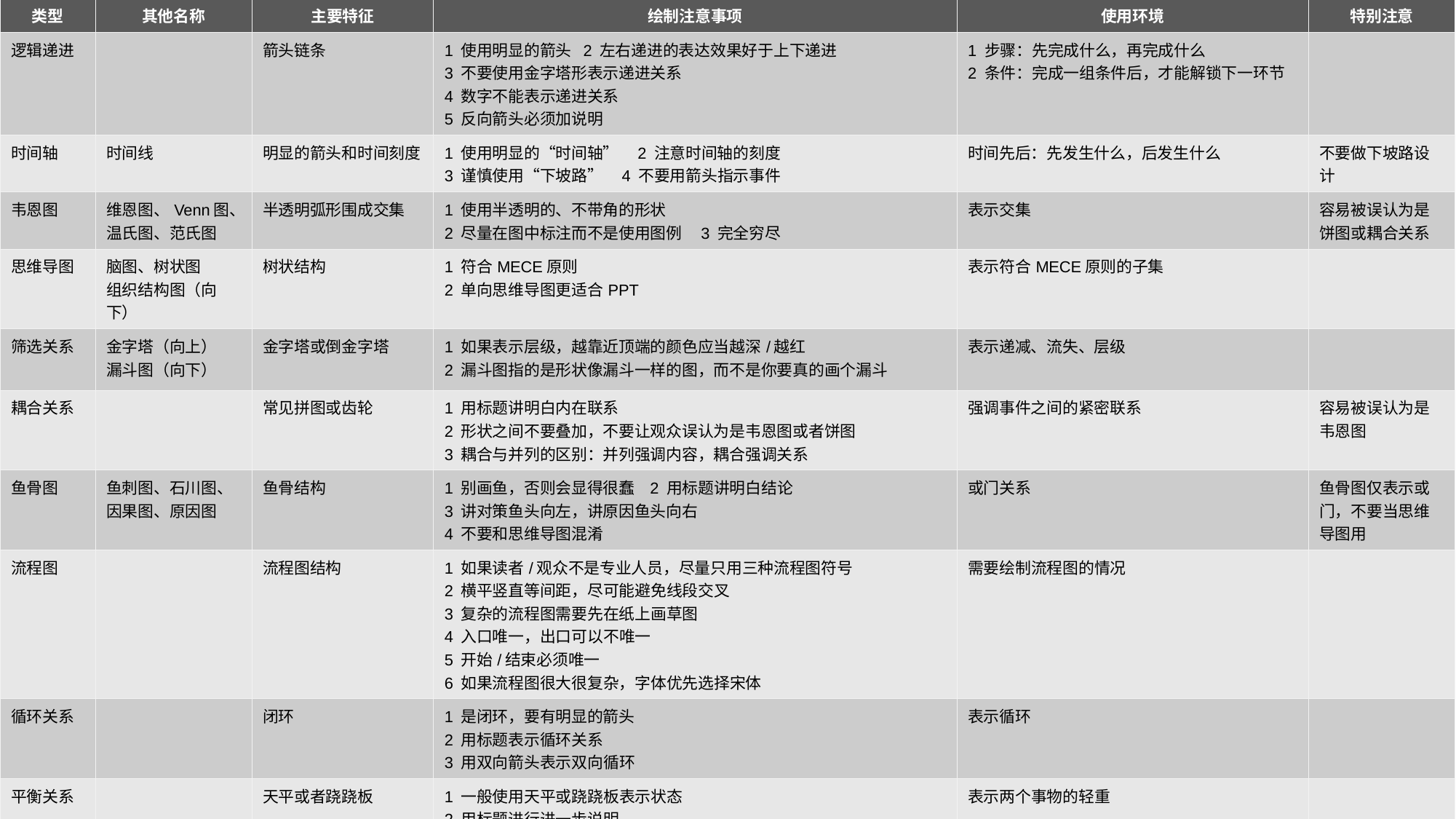

| 类型 | 其他名称 | 主要特征 | 绘制注意事项 | 使用环境 | 特别注意 |
| --- | --- | --- | --- | --- | --- |
| 逻辑递进 |  | 箭头链条 | 1 使用明显的箭头 2 左右递进的表达效果好于上下递进 3 不要使用金字塔形表示递进关系 4 数字不能表示递进关系 5 反向箭头必须加说明 | 1 步骤：先完成什么，再完成什么 2 条件：完成一组条件后，才能解锁下一环节 |  |
| 时间轴 | 时间线 | 明显的箭头和时间刻度 | 1 使用明显的“时间轴” 2 注意时间轴的刻度 3 谨慎使用“下坡路” 4 不要用箭头指示事件 | 时间先后：先发生什么，后发生什么 | 不要做下坡路设计 |
| 韦恩图 | 维恩图、Venn图、 温氏图、范氏图 | 半透明弧形围成交集 | 1 使用半透明的、不带角的形状 2 尽量在图中标注而不是使用图例 3 完全穷尽 | 表示交集 | 容易被误认为是饼图或耦合关系 |
| 思维导图 | 脑图、树状图 组织结构图（向下） | 树状结构 | 1 符合MECE原则 2 单向思维导图更适合PPT | 表示符合MECE原则的子集 |  |
| 筛选关系 | 金字塔（向上） 漏斗图（向下） | 金字塔或倒金字塔 | 1 如果表示层级，越靠近顶端的颜色应当越深/越红 2 漏斗图指的是形状像漏斗一样的图，而不是你要真的画个漏斗 | 表示递减、流失、层级 |  |
| 耦合关系 |  | 常见拼图或齿轮 | 1 用标题讲明白内在联系 2 形状之间不要叠加，不要让观众误认为是韦恩图或者饼图 3 耦合与并列的区别：并列强调内容，耦合强调关系 | 强调事件之间的紧密联系 | 容易被误认为是韦恩图 |
| 鱼骨图 | 鱼刺图、石川图、 因果图、原因图 | 鱼骨结构 | 1 别画鱼，否则会显得很蠢 2 用标题讲明白结论 3 讲对策鱼头向左，讲原因鱼头向右 4 不要和思维导图混淆 | 或门关系 | 鱼骨图仅表示或门，不要当思维导图用 |
| 流程图 |  | 流程图结构 | 1 如果读者/观众不是专业人员，尽量只用三种流程图符号 2 横平竖直等间距，尽可能避免线段交叉 3 复杂的流程图需要先在纸上画草图 4 入口唯一，出口可以不唯一 5 开始/结束必须唯一 6 如果流程图很大很复杂，字体优先选择宋体 | 需要绘制流程图的情况 |  |
| 循环关系 |  | 闭环 | 1 是闭环，要有明显的箭头 2 用标题表示循环关系 3 用双向箭头表示双向循环 | 表示循环 |  |
| 平衡关系 |  | 天平或者跷跷板 | 1 一般使用天平或跷跷板表示状态 2 用标题进行进一步说明 3 在天平两边的物体上加简略的文字说明 | 表示两个事物的轻重 |  |
| 矩阵 |  | 四个象限 | 无 | 表达四个象限及大小关系 |  |